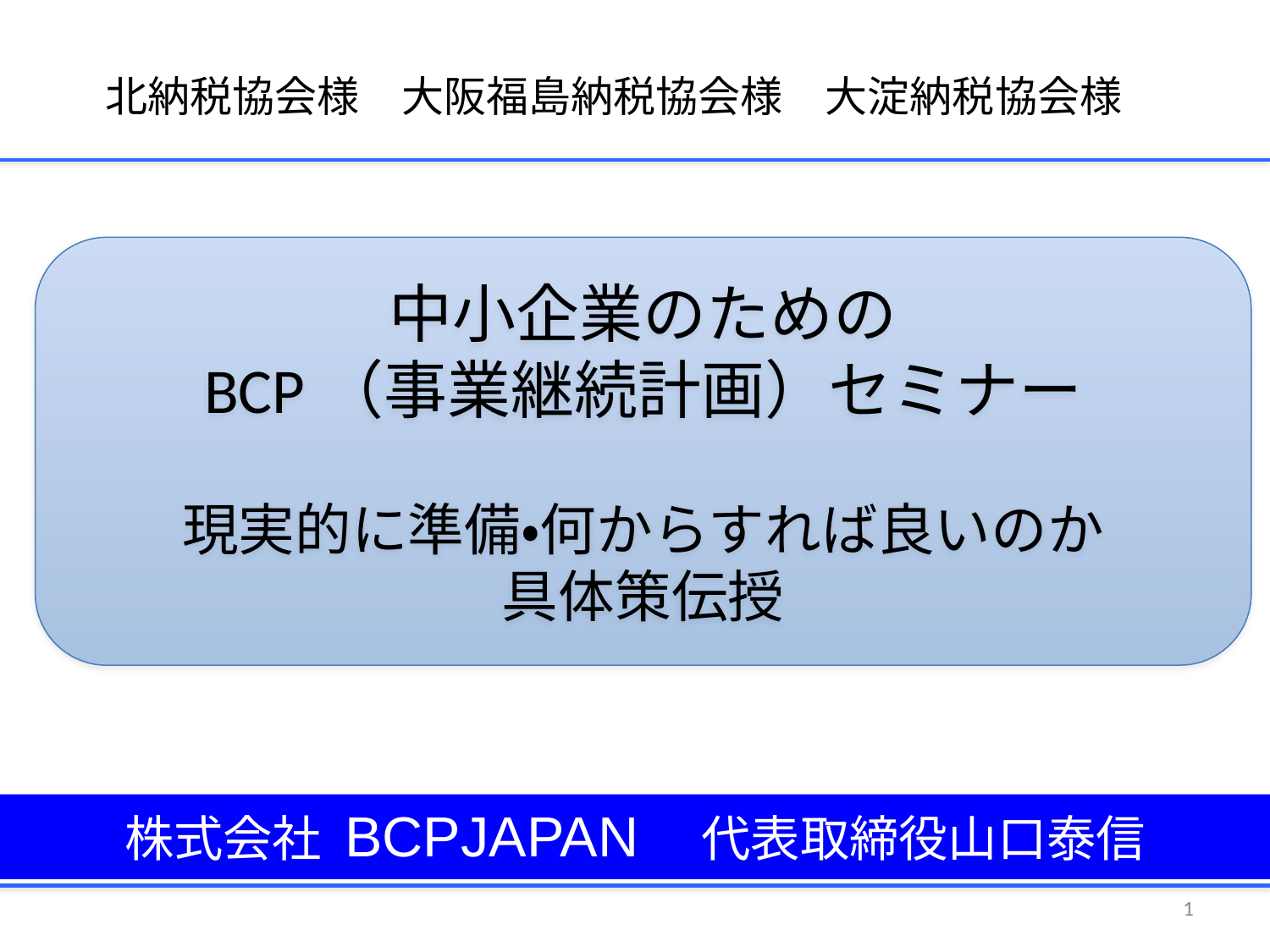

北納税協会様　大阪福島納税協会様　大淀納税協会様
中小企業のための
BCP（事業継続計画）セミナー

現実的に準備・何からすれば良いのか
具体策伝授
株式会社 BCPJAPAN　代表取締役山口泰信
1